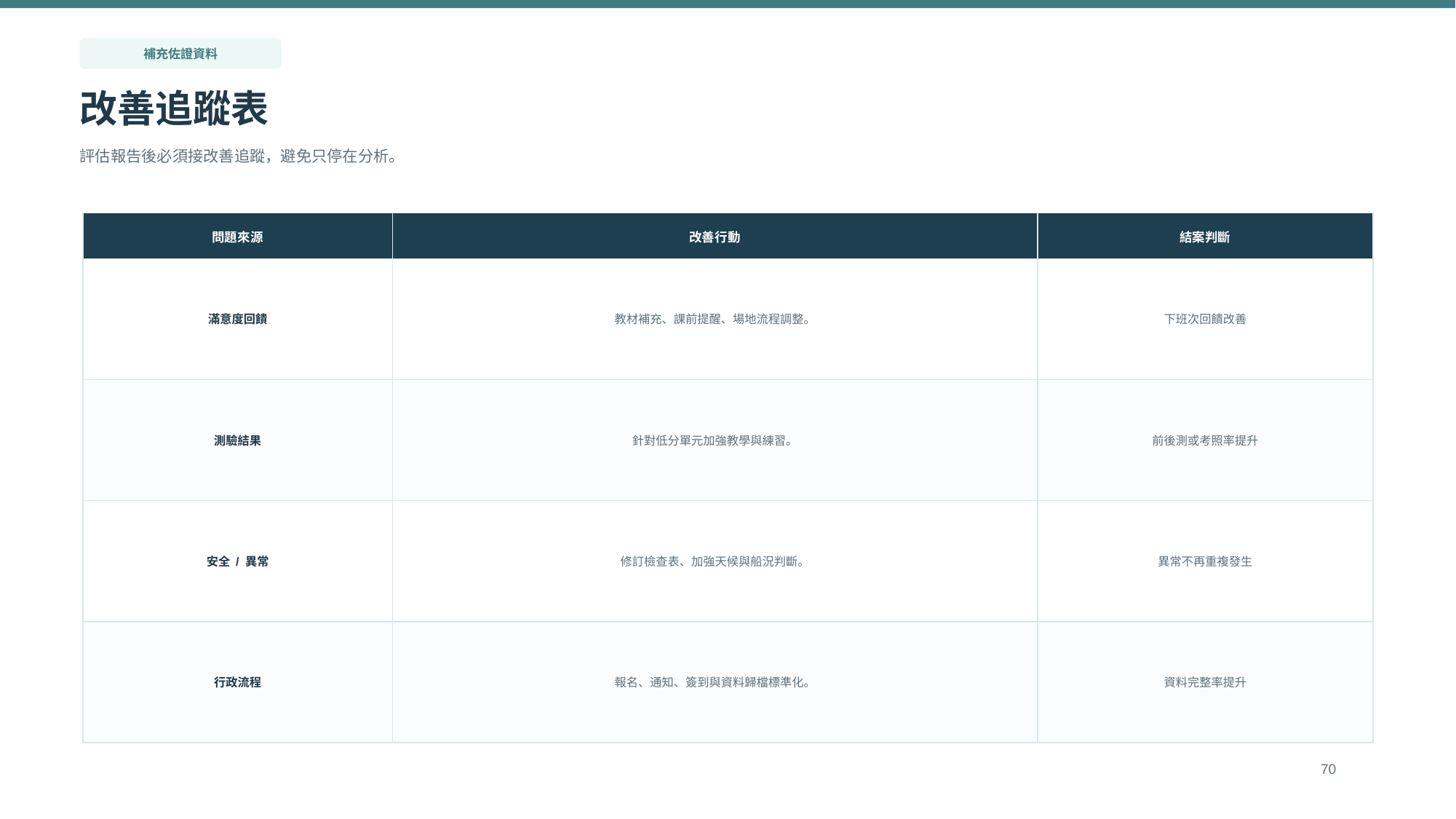

補充佐證資料
改善追蹤表
評估報告後必須接改善追蹤，避免只停在分析。
問題來源
改善行動
結案判斷
滿意度回饋
教材補充、課前提醒、場地流程調整。
下班次回饋改善
測驗結果
針對低分單元加強教學與練習。
前後測或考照率提升
安全 / 異常
修訂檢查表、加強天候與船況判斷。
異常不再重複發生
行政流程
報名、通知、簽到與資料歸檔標準化。
資料完整率提升
70